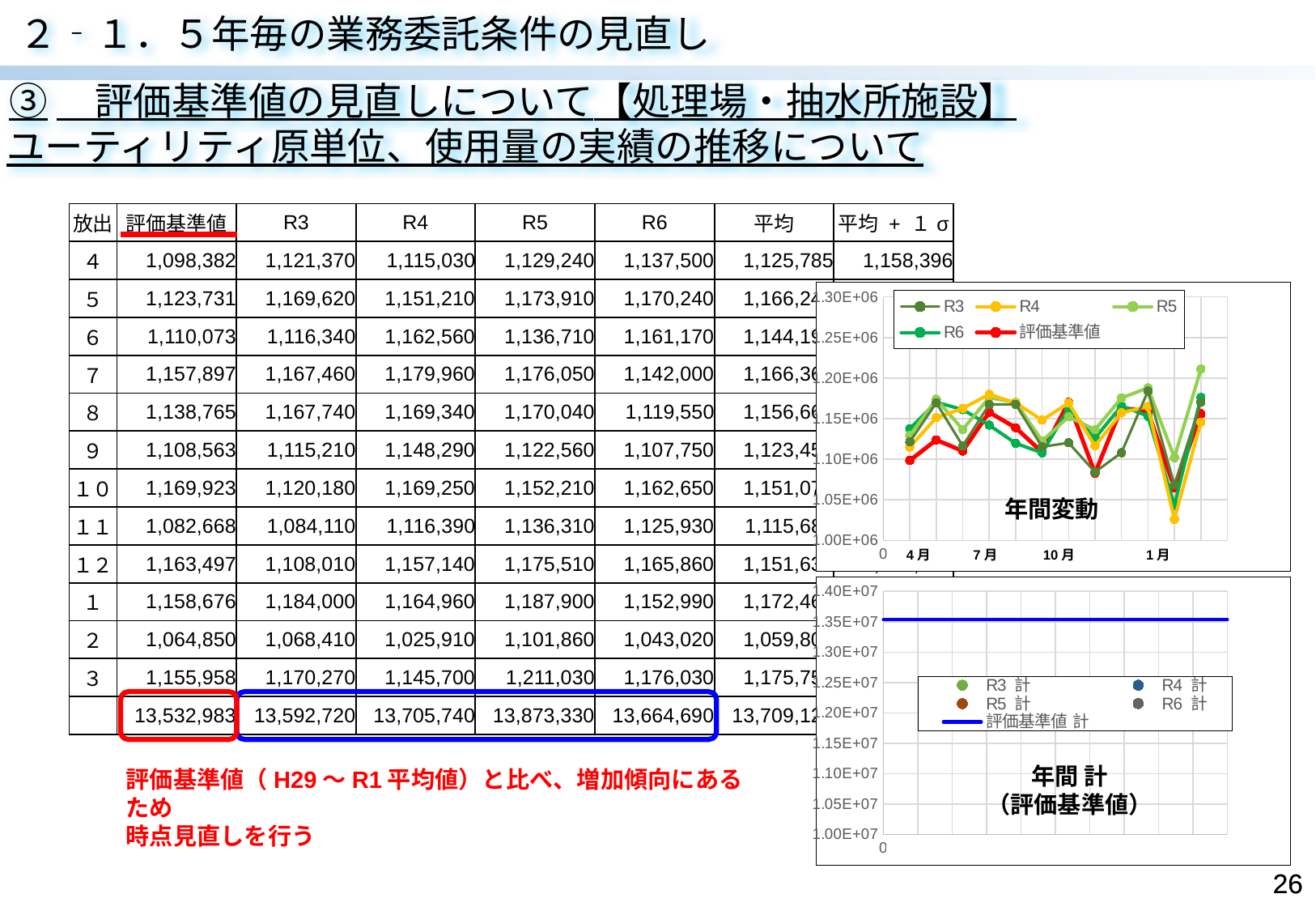

２‐１．５年毎の業務委託条件の見直し
③　評価基準値の見直しについて【処理場・抽水所施設】
ユーティリティ原単位、使用量の実績の推移について
| 放出 | 評価基準値 | R3 | R4 | R5 | R6 | 平均 | 平均 + １σ |
| --- | --- | --- | --- | --- | --- | --- | --- |
| ４ | 1,098,382 | 1,121,370 | 1,115,030 | 1,129,240 | 1,137,500 | 1,125,785 | 1,158,396 |
| ５ | 1,123,731 | 1,169,620 | 1,151,210 | 1,173,910 | 1,170,240 | 1,166,245 | 1,198,856 |
| ６ | 1,110,073 | 1,116,340 | 1,162,560 | 1,136,710 | 1,161,170 | 1,144,195 | 1,176,806 |
| ７ | 1,157,897 | 1,167,460 | 1,179,960 | 1,176,050 | 1,142,000 | 1,166,368 | 1,198,978 |
| ８ | 1,138,765 | 1,167,740 | 1,169,340 | 1,170,040 | 1,119,550 | 1,156,668 | 1,189,278 |
| ９ | 1,108,563 | 1,115,210 | 1,148,290 | 1,122,560 | 1,107,750 | 1,123,453 | 1,156,063 |
| １０ | 1,169,923 | 1,120,180 | 1,169,250 | 1,152,210 | 1,162,650 | 1,151,073 | 1,183,683 |
| １１ | 1,082,668 | 1,084,110 | 1,116,390 | 1,136,310 | 1,125,930 | 1,115,685 | 1,148,296 |
| １２ | 1,163,497 | 1,108,010 | 1,157,140 | 1,175,510 | 1,165,860 | 1,151,630 | 1,184,241 |
| １ | 1,158,676 | 1,184,000 | 1,164,960 | 1,187,900 | 1,152,990 | 1,172,463 | 1,205,073 |
| ２ | 1,064,850 | 1,068,410 | 1,025,910 | 1,101,860 | 1,043,020 | 1,059,800 | 1,092,411 |
| ３ | 1,155,958 | 1,170,270 | 1,145,700 | 1,211,030 | 1,176,030 | 1,175,758 | 1,208,368 |
|  | 13,532,983 | 13,592,720 | 13,705,740 | 13,873,330 | 13,664,690 | 13,709,120 | 14,100,451 |

### Chart

| Category | R3 | R4 | R5 | R6 | 評価基準値 |
|---|---|---|---|---|---|
年間変動
  4月             7月              10月　　　　　1月

### Chart

| Category | R3 計 | R4 計 | R5 計 | R6 計 | 評価基準値 計 |
|---|---|---|---|---|---|

年間 計
（評価基準値）
評価基準値（H29～R1平均値）と比べ、増加傾向にあるため
時点見直しを行う

26
26